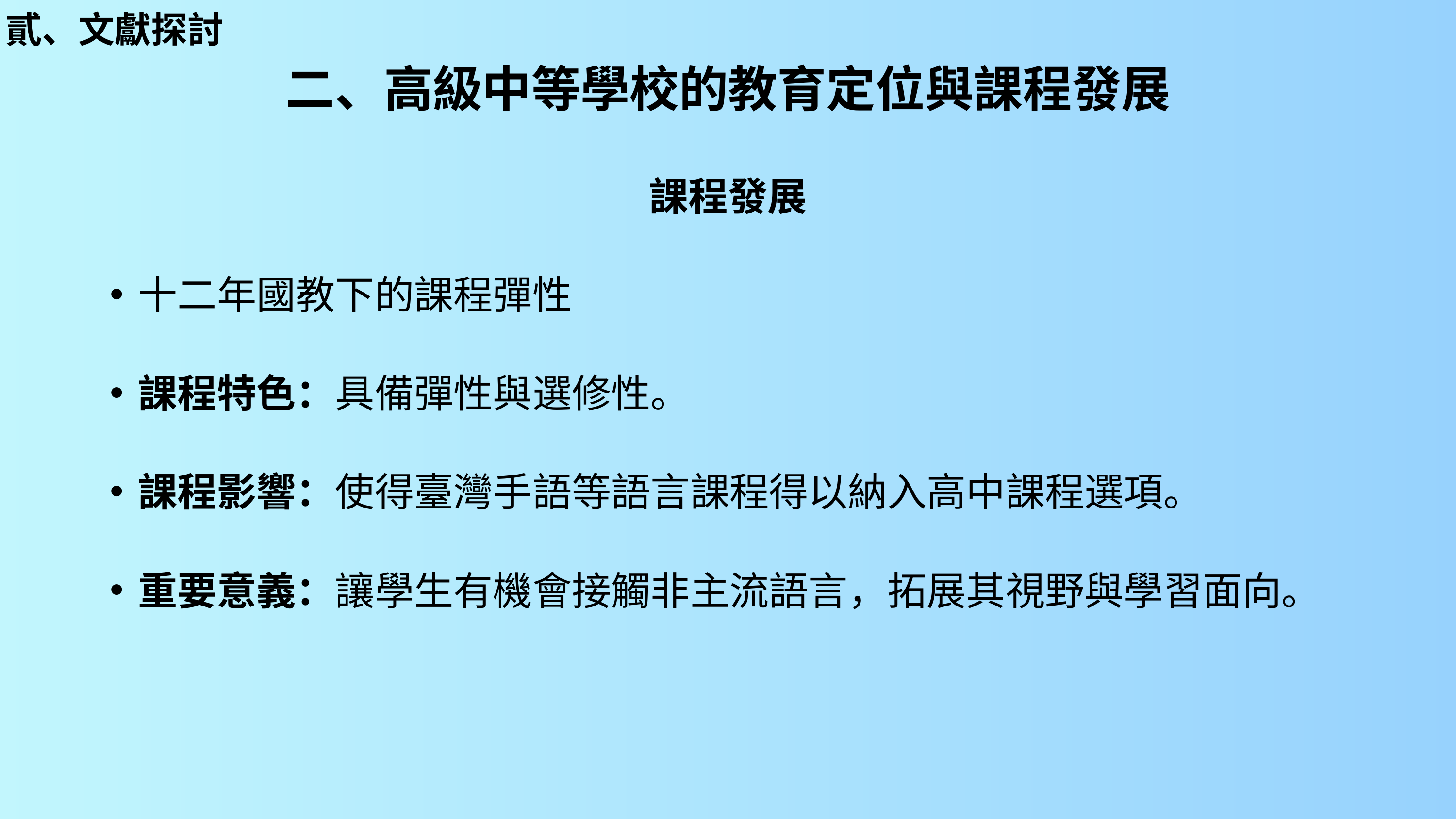

貳、文獻探討

二、高級中等學校的教育定位與課程發展
課程發展
十二年國教下的課程彈性
課程特色：具備彈性與選修性。
課程影響：使得臺灣手語等語言課程得以納入高中課程選項。
重要意義：讓學生有機會接觸非主流語言，拓展其視野與學習面向。